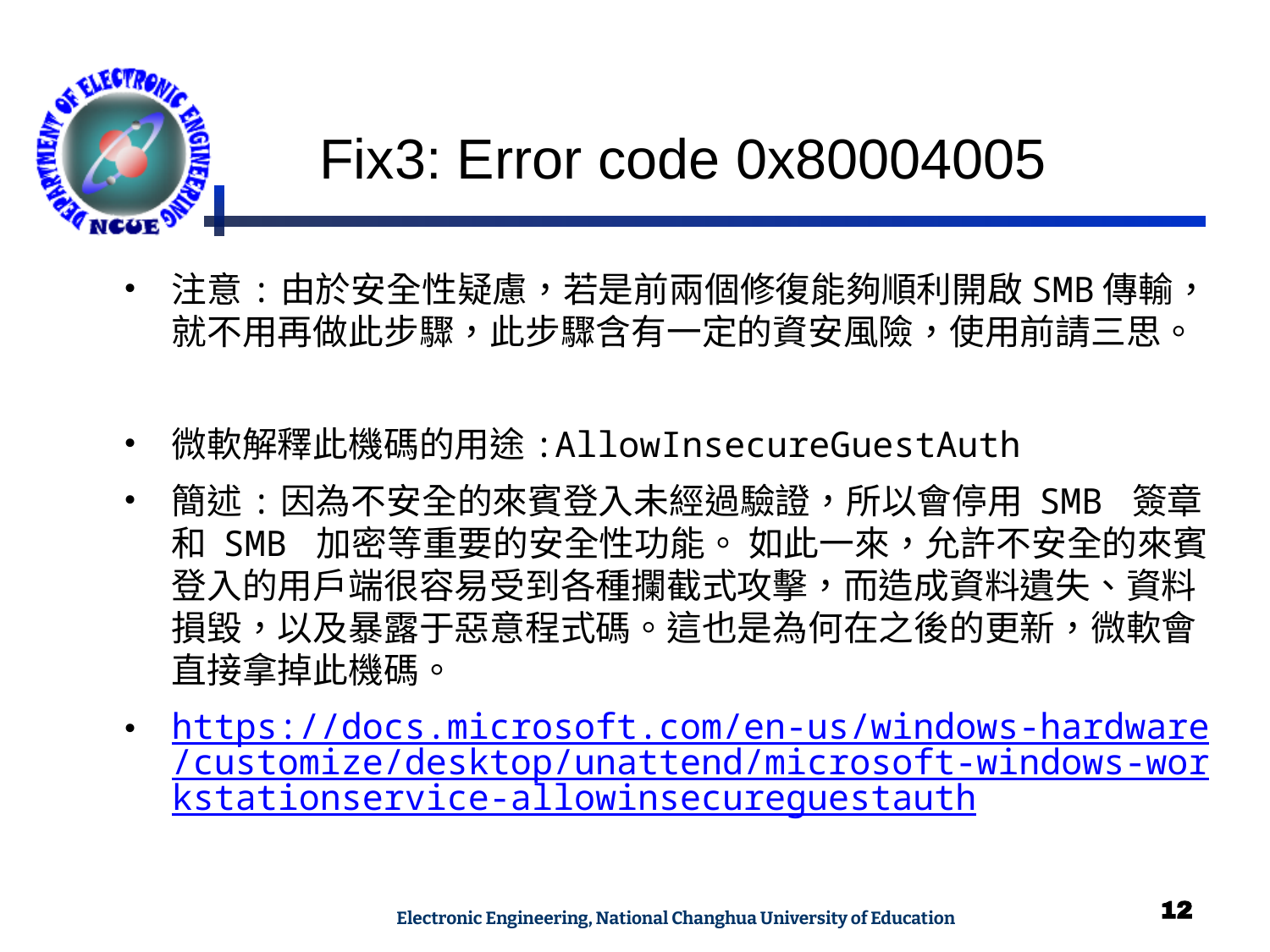

# Fix3: Error code 0x80004005
注意:由於安全性疑慮，若是前兩個修復能夠順利開啟SMB傳輸，就不用再做此步驟，此步驟含有一定的資安風險，使用前請三思。

微軟解釋此機碼的用途:AllowInsecureGuestAuth
簡述:因為不安全的來賓登入未經過驗證，所以會停用 SMB 簽章和 SMB 加密等重要的安全性功能。 如此一來，允許不安全的來賓登入的用戶端很容易受到各種攔截式攻擊，而造成資料遺失、資料損毀，以及暴露于惡意程式碼。這也是為何在之後的更新，微軟會直接拿掉此機碼。
https://docs.microsoft.com/en-us/windows-hardware/customize/desktop/unattend/microsoft-windows-workstationservice-allowinsecureguestauth

12
 Electronic Engineering, National Changhua University of Education